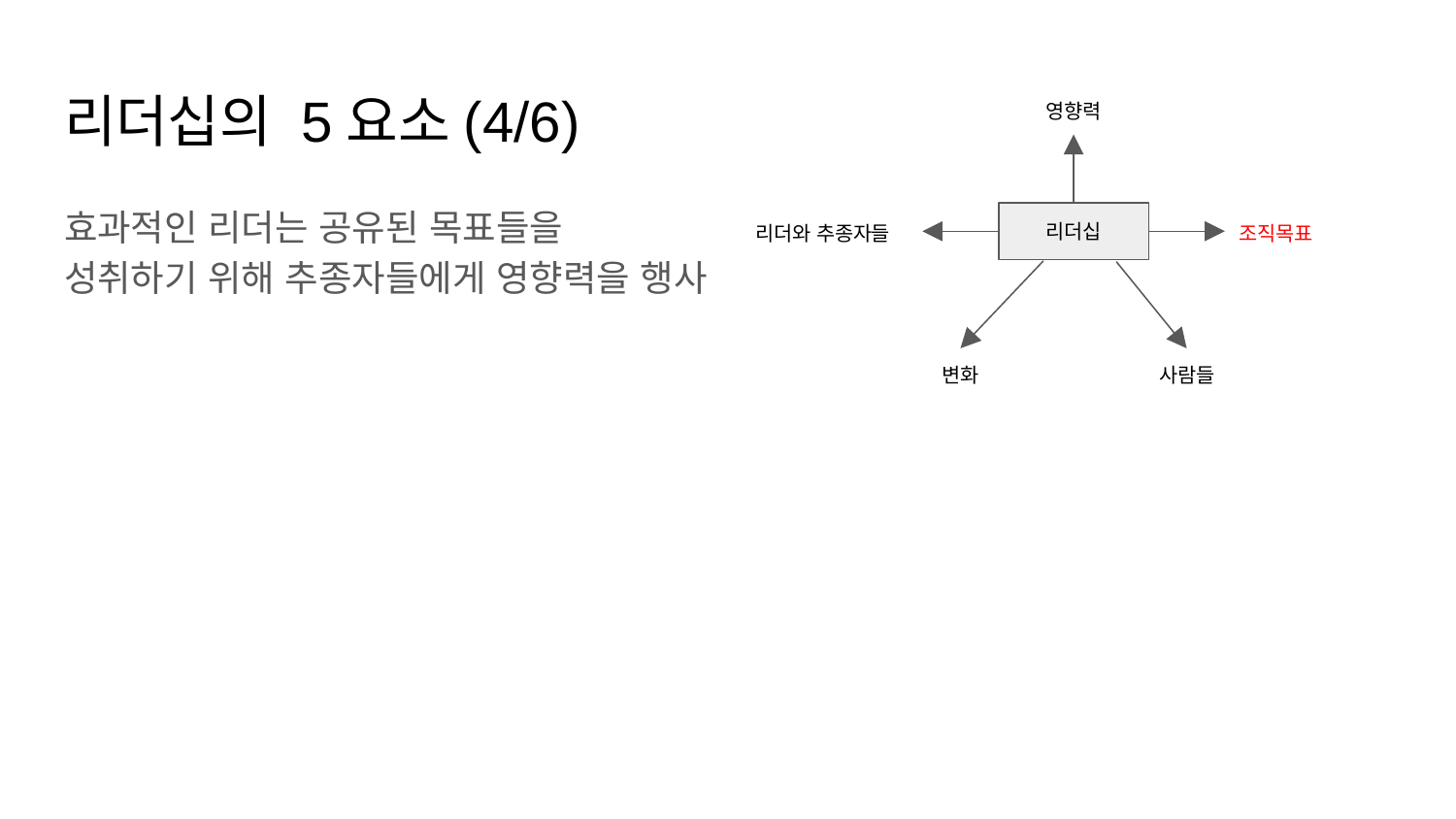

# 리더십의 5요소(4/6)
영향력
리더십
리더와 추종자들
조직목표
변화
사람들
효과적인 리더는 공유된 목표들을
성취하기 위해 추종자들에게 영향력을 행사